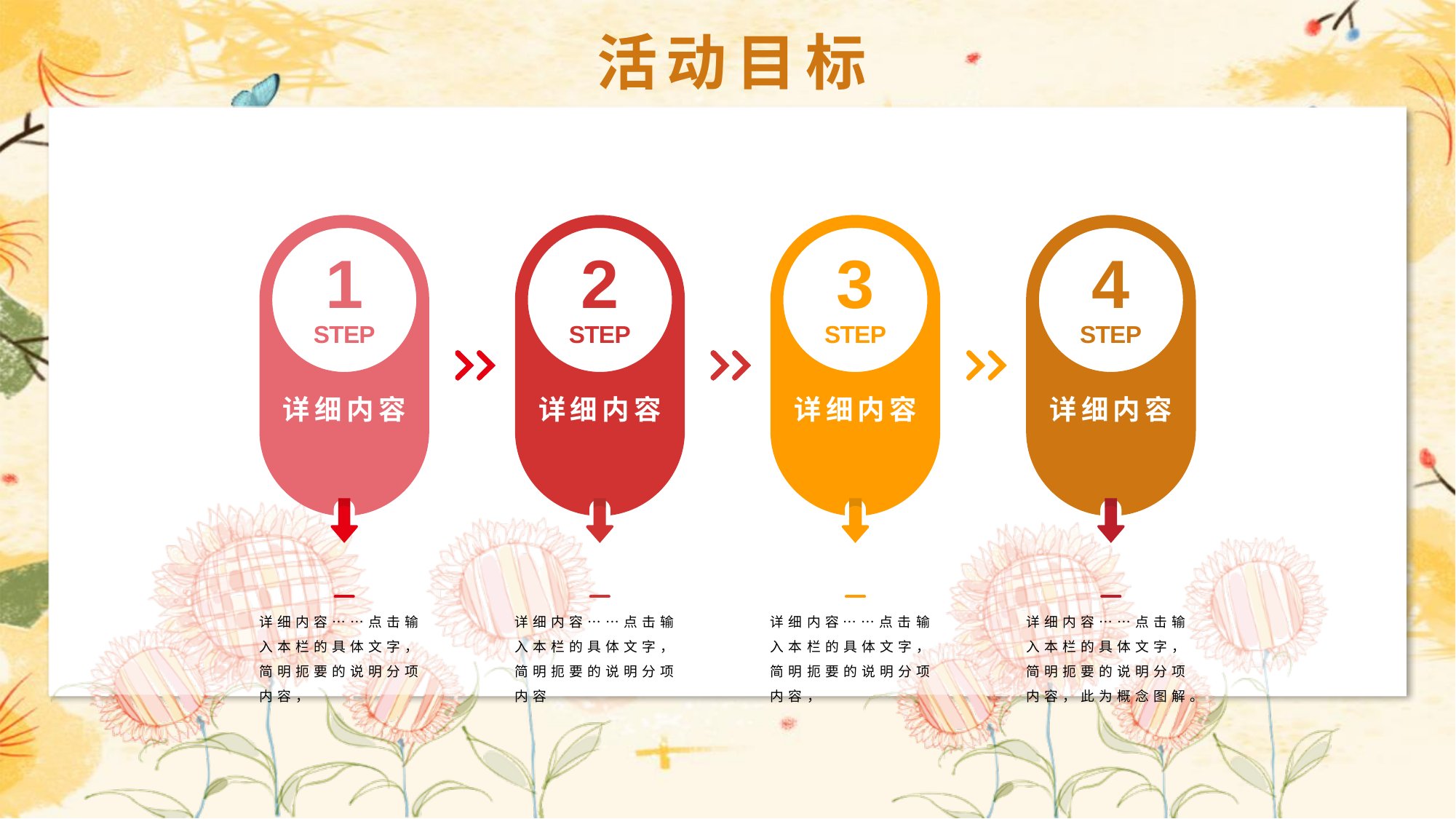

活动目标

1
STEP
详细内容

2
STEP
详细内容

3
STEP
详细内容

4
STEP
详细内容

详细内容……点击输入本栏的具体文字，简明扼要的说明分项内容，

详细内容……点击输入本栏的具体文字，简明扼要的说明分项内容

详细内容……点击输入本栏的具体文字，简明扼要的说明分项内容，

详细内容……点击输入本栏的具体文字，简明扼要的说明分项内容，此为概念图解。